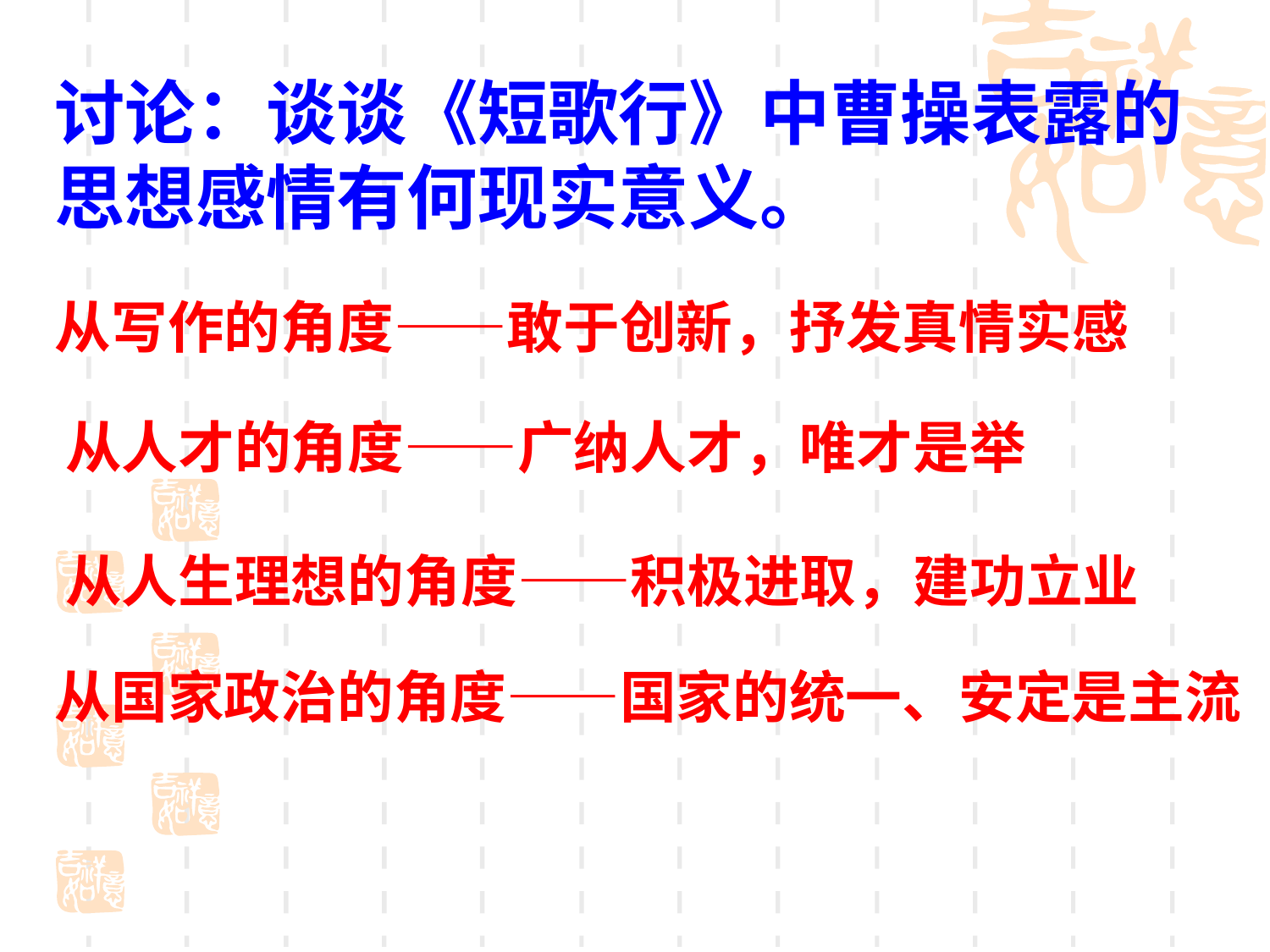

# 讨论：谈谈《短歌行》中曹操表露的思想感情有何现实意义。
从写作的角度——敢于创新，抒发真情实感
从人才的角度——广纳人才，唯才是举
从人生理想的角度——积极进取，建功立业
从国家政治的角度——国家的统一、安定是主流